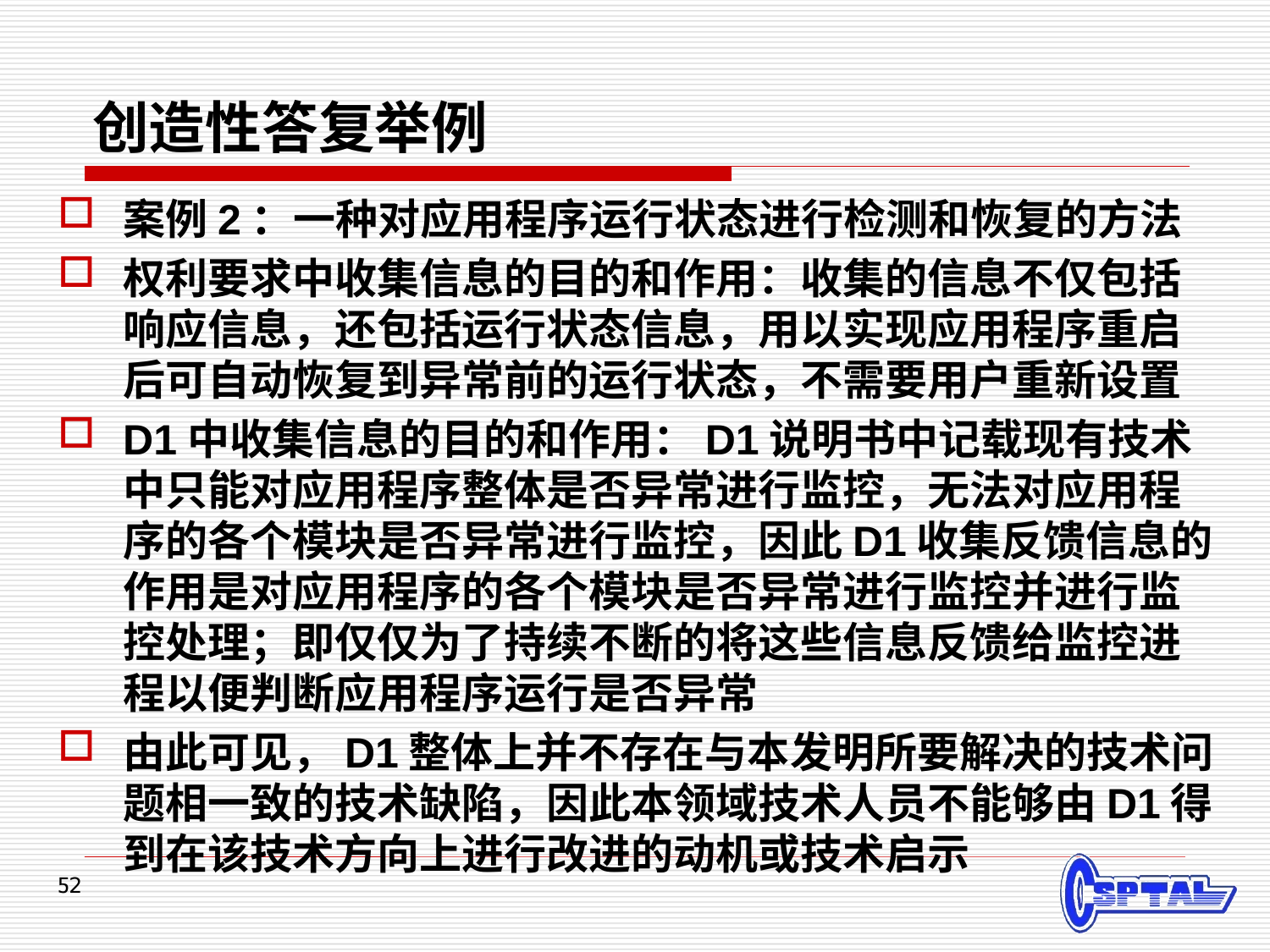

# 创造性答复举例
案例2：一种对应用程序运行状态进行检测和恢复的方法
权利要求中收集信息的目的和作用：收集的信息不仅包括响应信息，还包括运行状态信息，用以实现应用程序重启后可自动恢复到异常前的运行状态，不需要用户重新设置
D1中收集信息的目的和作用：D1说明书中记载现有技术中只能对应用程序整体是否异常进行监控，无法对应用程序的各个模块是否异常进行监控，因此D1收集反馈信息的作用是对应用程序的各个模块是否异常进行监控并进行监控处理；即仅仅为了持续不断的将这些信息反馈给监控进程以便判断应用程序运行是否异常
由此可见，D1整体上并不存在与本发明所要解决的技术问题相一致的技术缺陷，因此本领域技术人员不能够由D1得到在该技术方向上进行改进的动机或技术启示
52